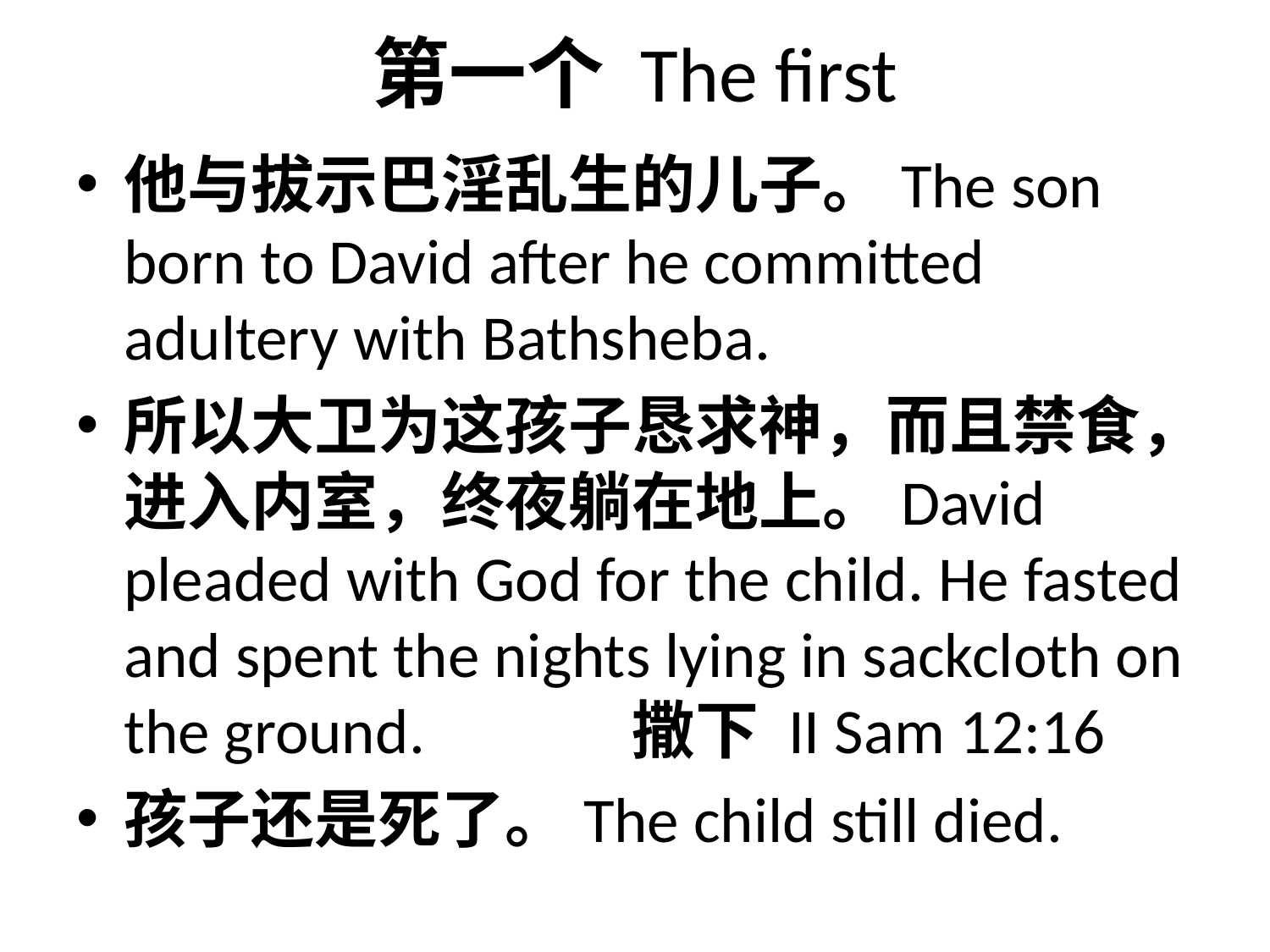

# 第一个 The first
他与拔示巴淫乱生的儿子。The son born to David after he committed adultery with Bathsheba.
所以大卫为这孩子恳求神，而且禁食，进入内室，终夜躺在地上。David pleaded with God for the child. He fasted and spent the nights lying in sackcloth on the ground. 		撒下 II Sam 12:16
孩子还是死了。The child still died.